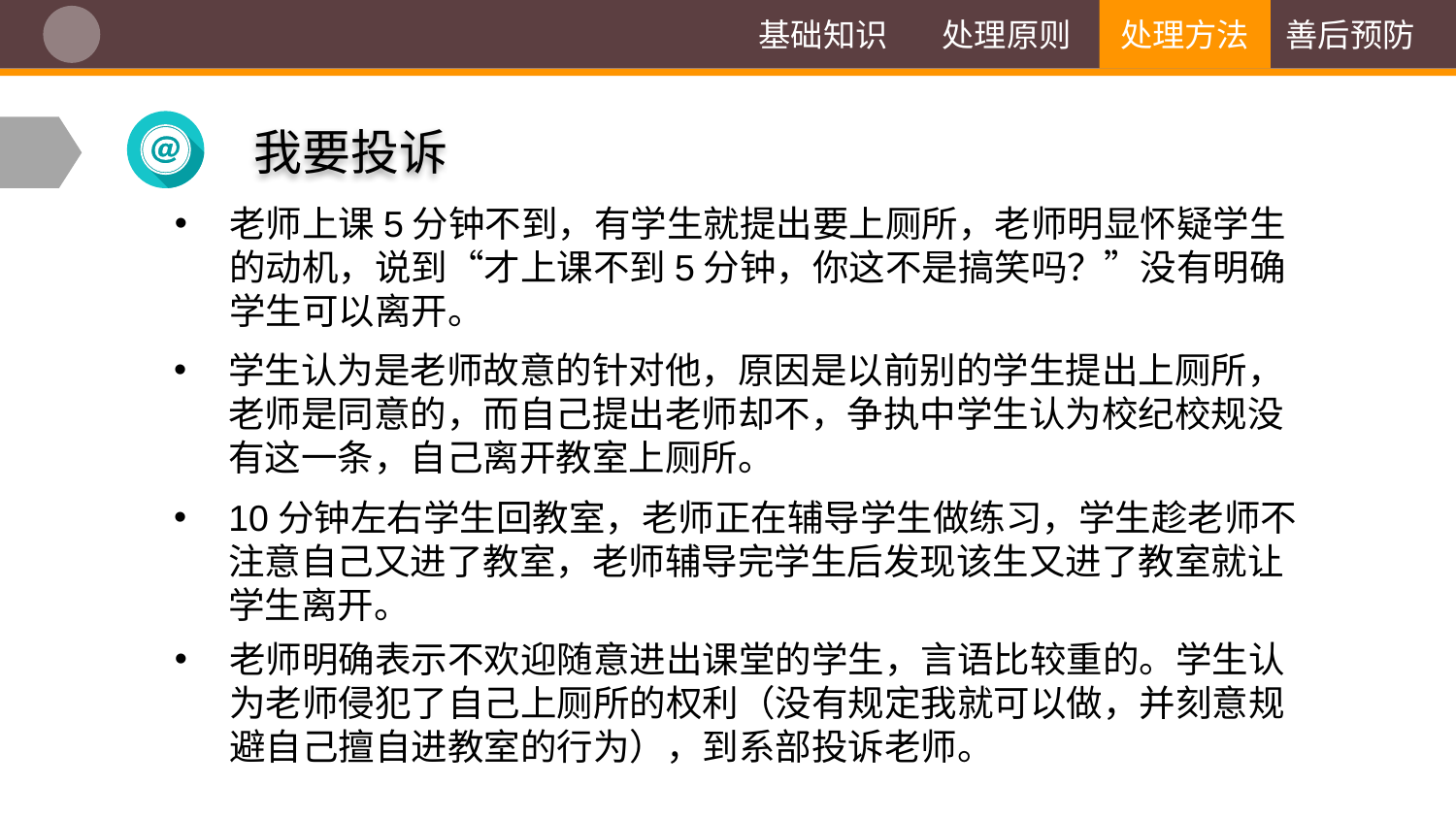

基础知识
处理原则
处理方法
善后预防

我要投诉
老师上课5分钟不到，有学生就提出要上厕所，老师明显怀疑学生的动机，说到“才上课不到5分钟，你这不是搞笑吗？”没有明确学生可以离开。
学生认为是老师故意的针对他，原因是以前别的学生提出上厕所，老师是同意的，而自己提出老师却不，争执中学生认为校纪校规没有这一条，自己离开教室上厕所。
10分钟左右学生回教室，老师正在辅导学生做练习，学生趁老师不注意自己又进了教室，老师辅导完学生后发现该生又进了教室就让学生离开。
老师明确表示不欢迎随意进出课堂的学生，言语比较重的。学生认为老师侵犯了自己上厕所的权利（没有规定我就可以做，并刻意规避自己擅自进教室的行为），到系部投诉老师。